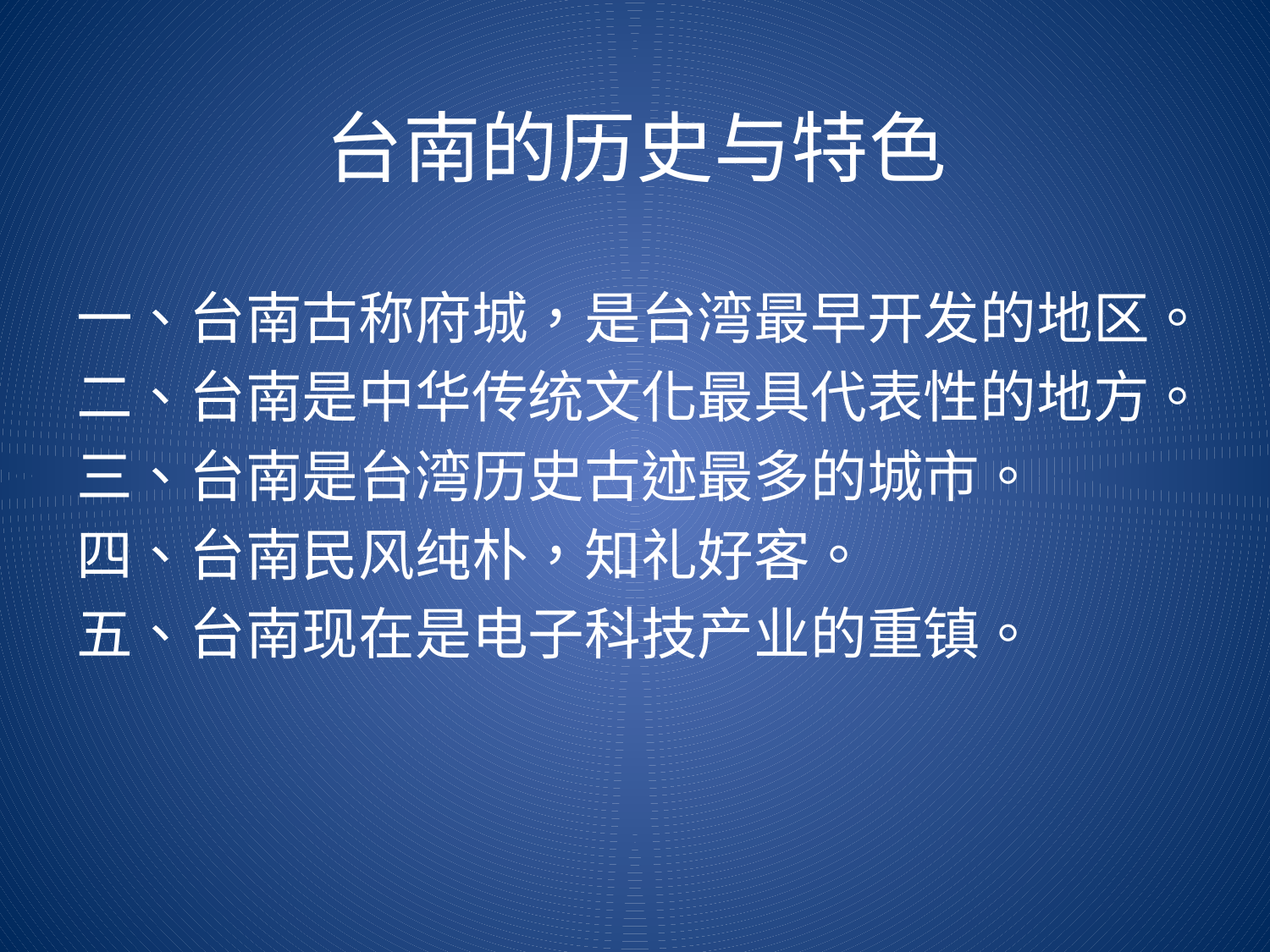

# 台南的历史与特色
一、台南古称府城，是台湾最早开发的地区。
二、台南是中华传统文化最具代表性的地方。
三、台南是台湾历史古迹最多的城市。
四、台南民风纯朴，知礼好客。
五、台南现在是电子科技产业的重镇。